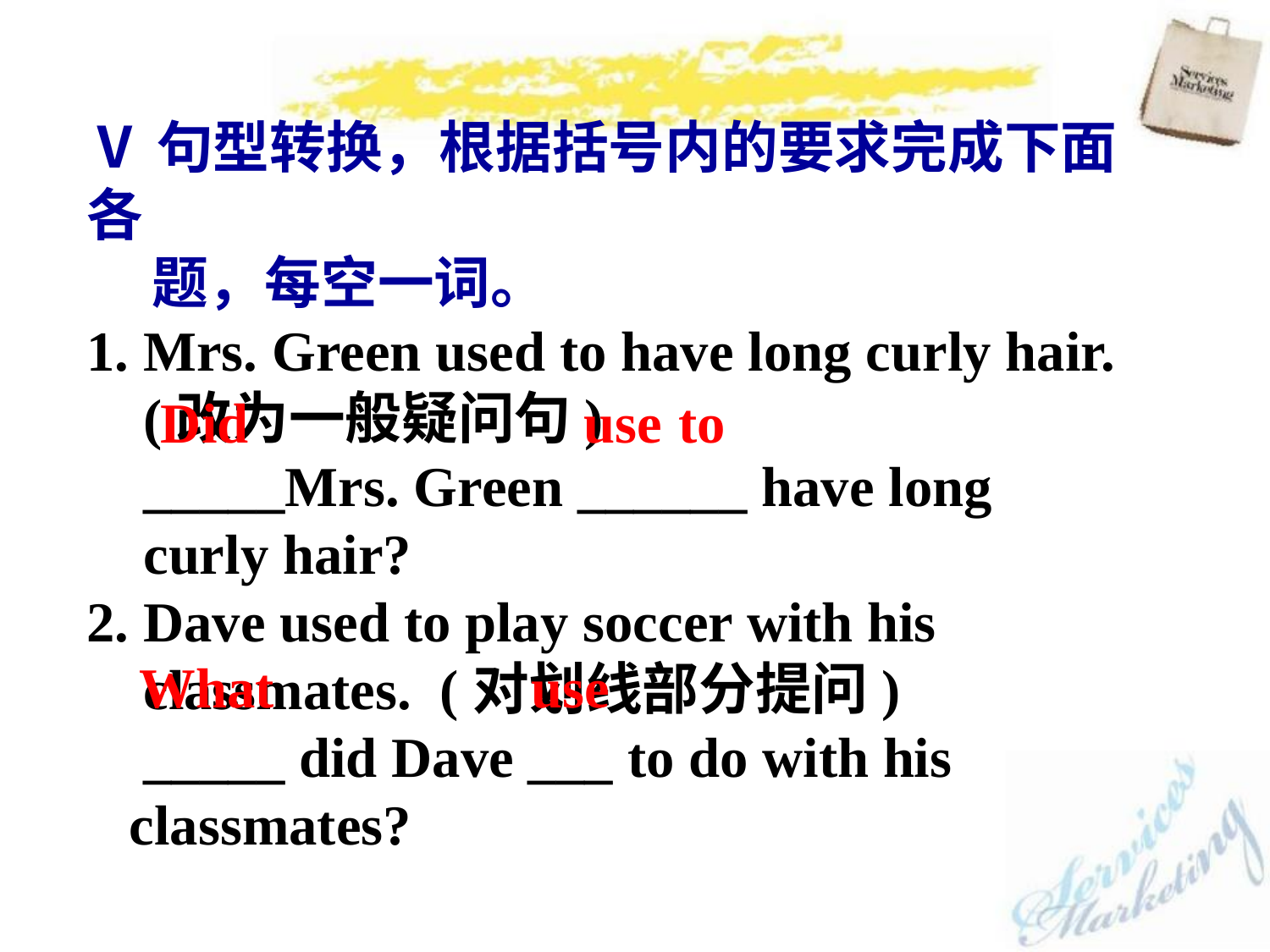

Ⅴ句型转换，根据括号内的要求完成下面各
    题，每空一词。
1. Mrs. Green used to have long curly hair.
    (改为一般疑问句)
    _____Mrs. Green ______ have long
    curly hair?
2. Dave used to play soccer with his
    classmates.  (对划线部分提问)
    _____ did Dave ___ to do with his
   classmates?
Did
use to
What
use